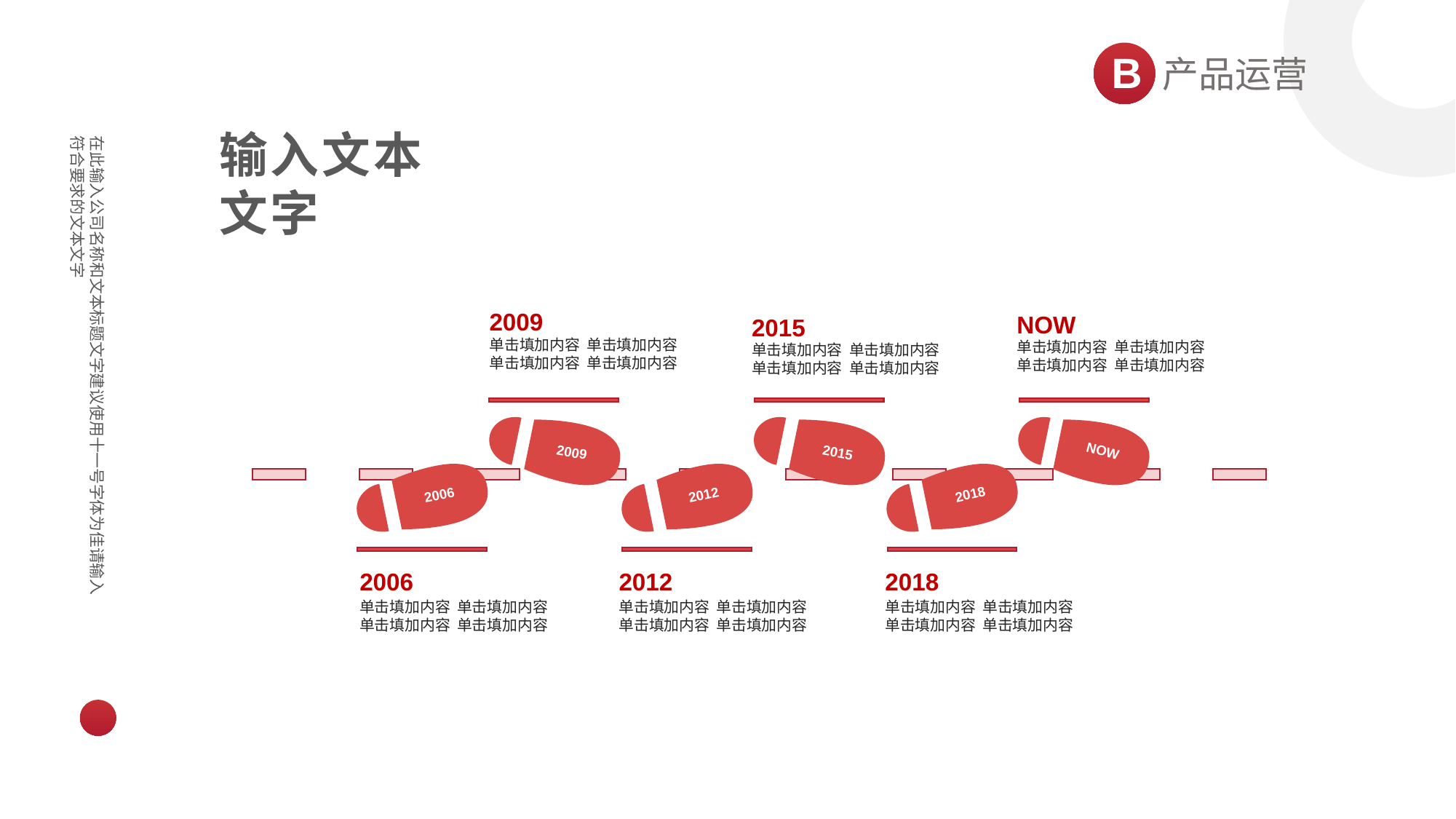

B

产品运营
输入文本
文字
2009
NOW
2015
单击填加内容  单击填加内容
单击填加内容  单击填加内容
单击填加内容  单击填加内容
单击填加内容  单击填加内容
单击填加内容  单击填加内容
单击填加内容  单击填加内容

NOW
2009
2015

2018
2006
2012

2012
2006
2018
单击填加内容  单击填加内容
单击填加内容  单击填加内容
单击填加内容  单击填加内容
单击填加内容  单击填加内容
单击填加内容  单击填加内容
单击填加内容  单击填加内容
在此输入公司名称和文本标题文字建议使用十一号字体为佳请输入符合要求的文本文字